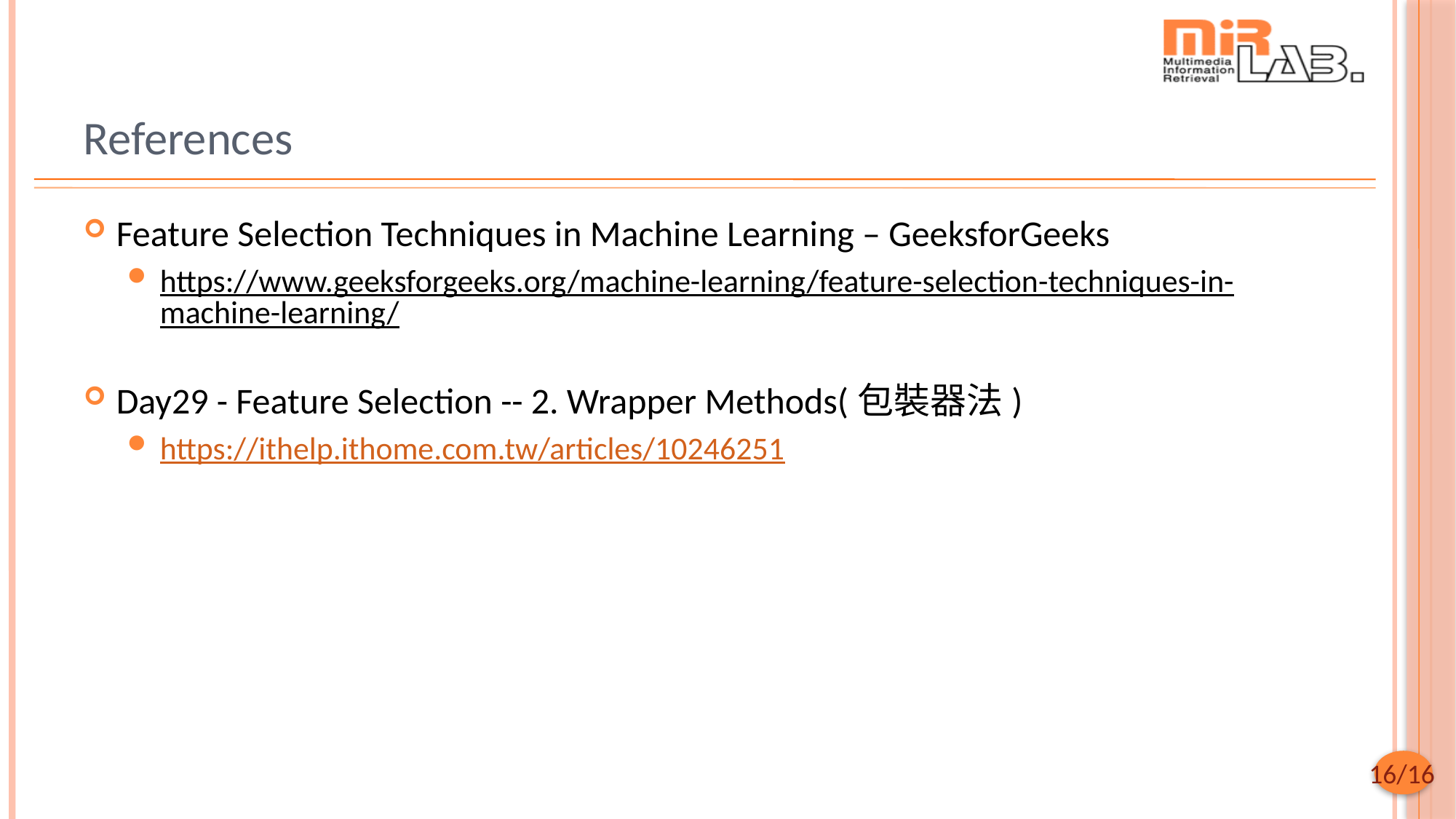

# References
Feature Selection Techniques in Machine Learning – GeeksforGeeks
https://www.geeksforgeeks.org/machine-learning/feature-selection-techniques-in-machine-learning/
Day29 - Feature Selection -- 2. Wrapper Methods(包裝器法)
https://ithelp.ithome.com.tw/articles/10246251